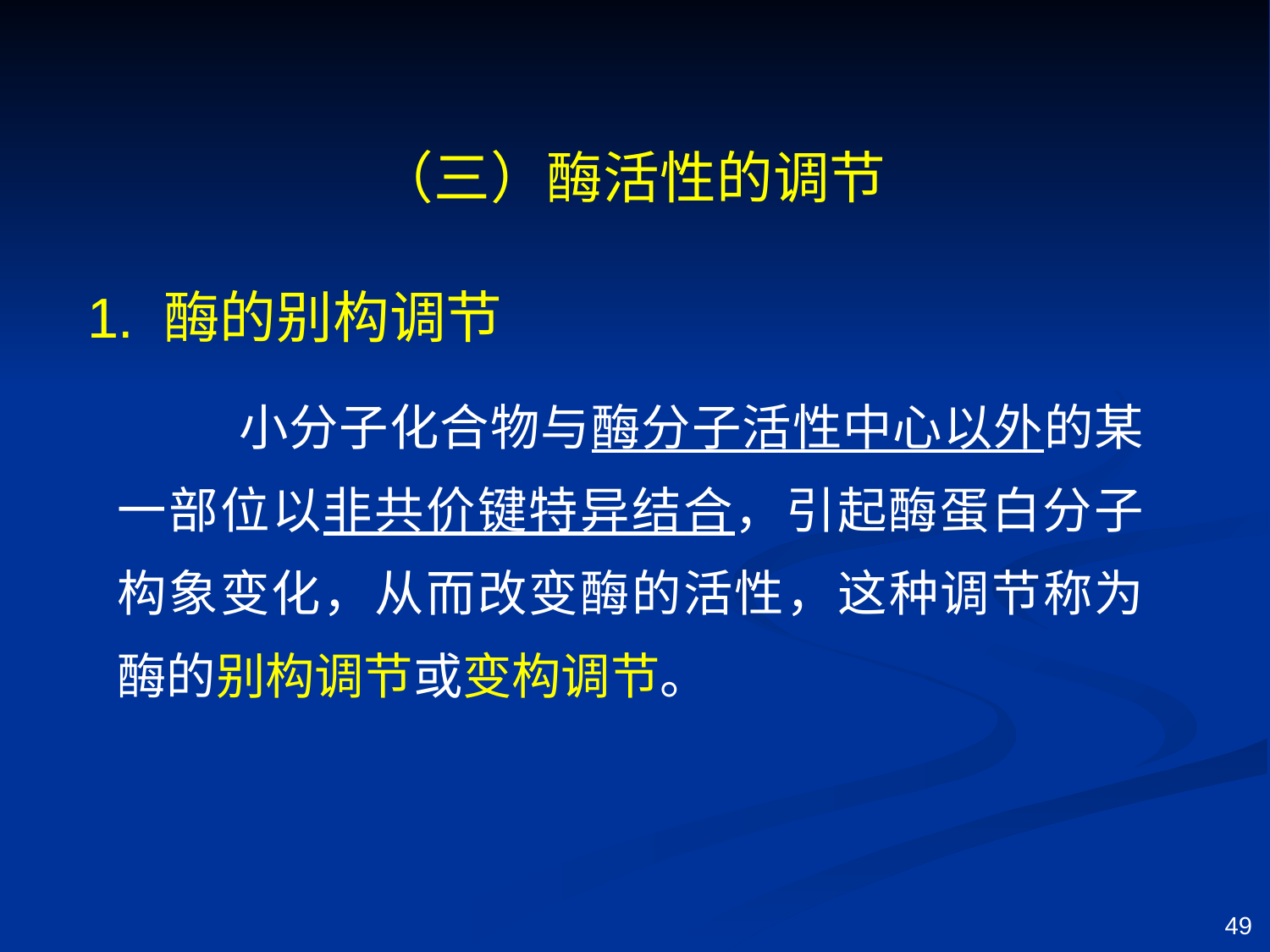

（三）酶活性的调节
1. 酶的别构调节
         小分子化合物与酶分子活性中心以外的某一部位以非共价键特异结合，引起酶蛋白分子构象变化，从而改变酶的活性，这种调节称为酶的别构调节或变构调节。
49